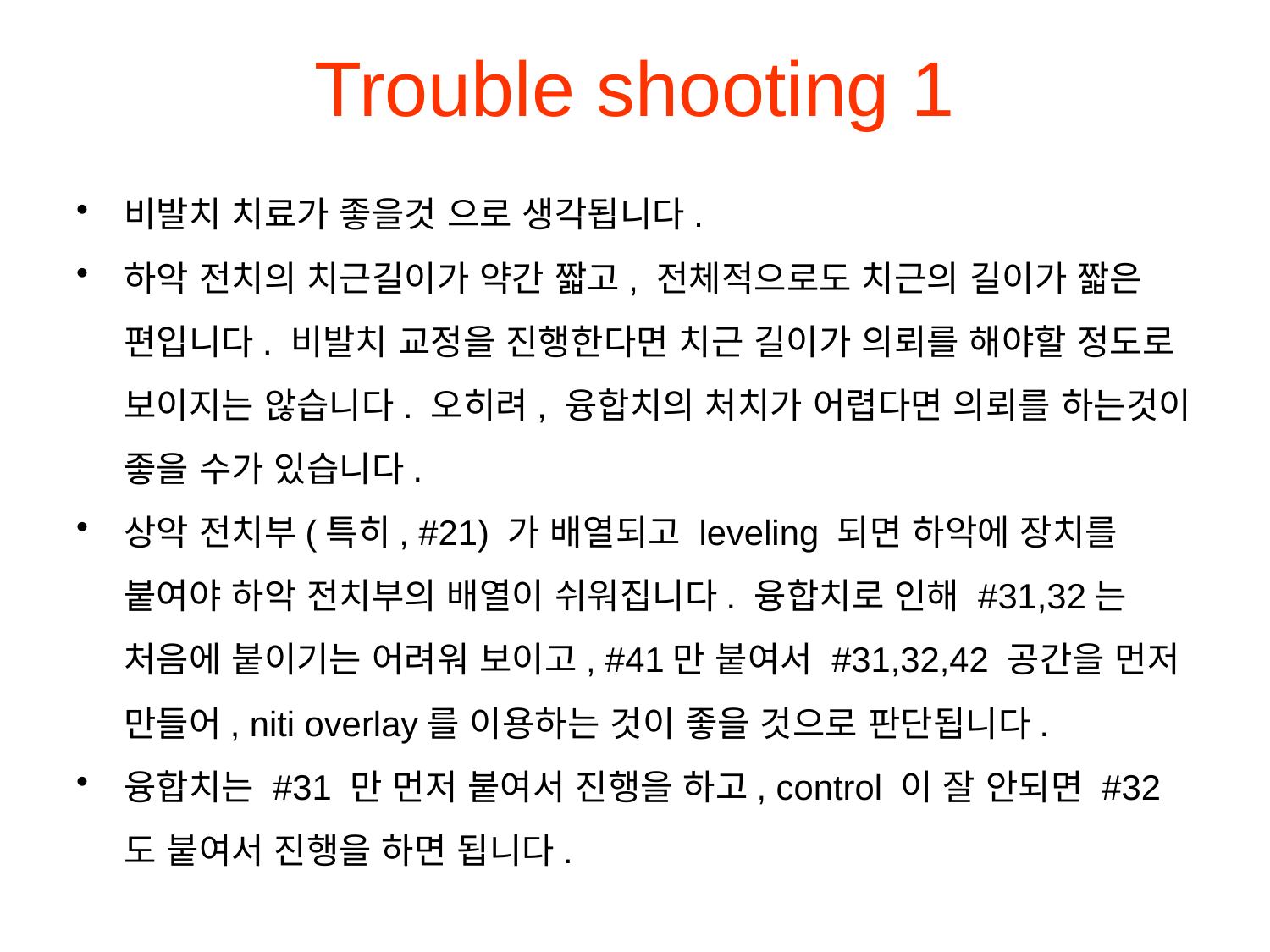

# Trouble shooting 1
비발치 치료가 좋을것 으로 생각됩니다.
하악 전치의 치근길이가 약간 짧고, 전체적으로도 치근의 길이가 짧은 편입니다. 비발치 교정을 진행한다면 치근 길이가 의뢰를 해야할 정도로 보이지는 않습니다. 오히려, 융합치의 처치가 어렵다면 의뢰를 하는것이 좋을 수가 있습니다.
상악 전치부(특히, #21) 가 배열되고 leveling 되면 하악에 장치를 붙여야 하악 전치부의 배열이 쉬워집니다. 융합치로 인해 #31,32는 처음에 붙이기는 어려워 보이고, #41만 붙여서 #31,32,42 공간을 먼저 만들어, niti overlay를 이용하는 것이 좋을 것으로 판단됩니다.
융합치는 #31 만 먼저 붙여서 진행을 하고, control 이 잘 안되면 #32도 붙여서 진행을 하면 됩니다.